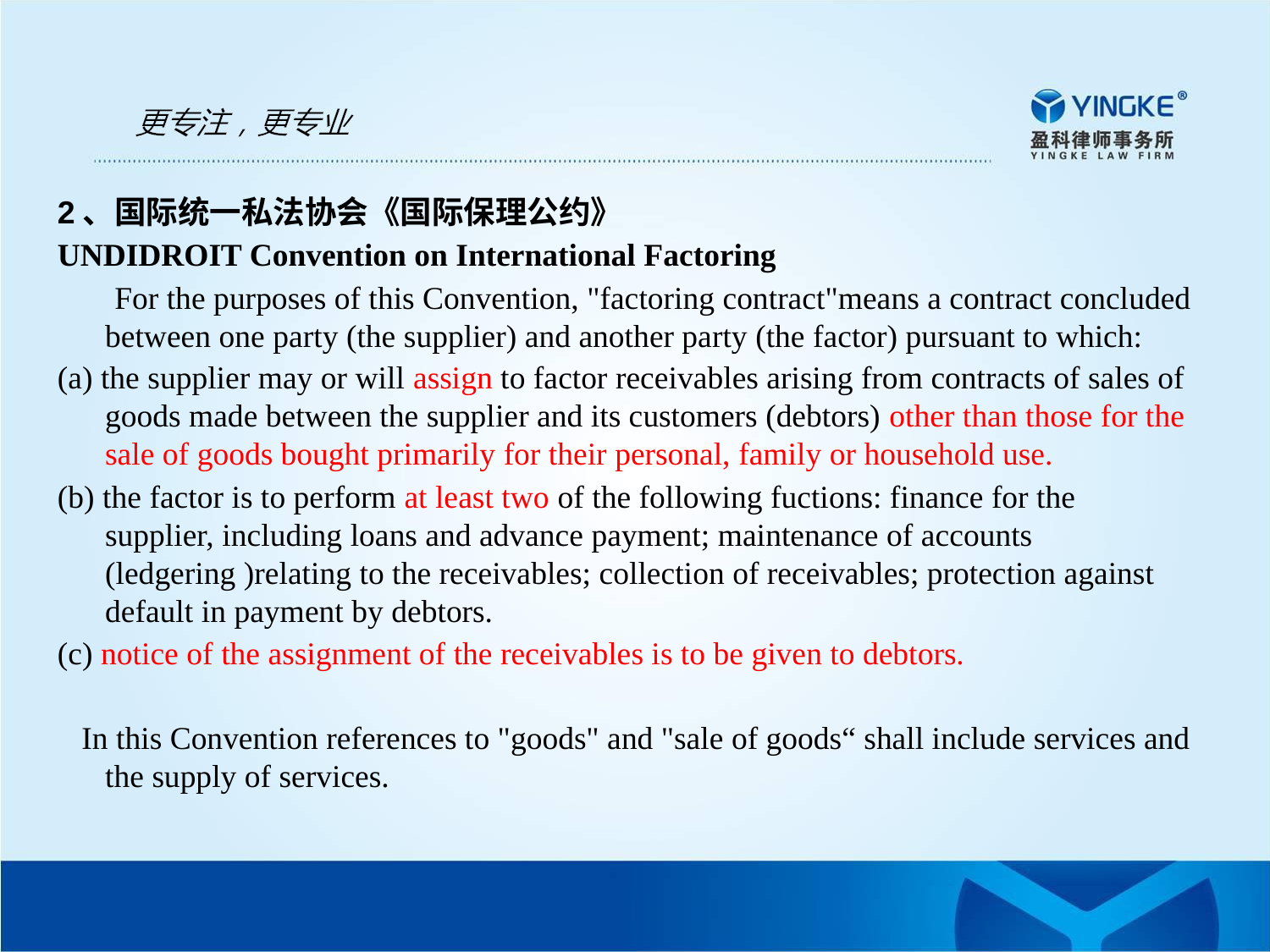

2、国际统一私法协会《国际保理公约》
UNDIDROIT Convention on International Factoring
   For the purposes of this Convention, "factoring contract"means a contract concluded between one party (the supplier) and another party (the factor) pursuant to which:
(a) the supplier may or will assign to factor receivables arising from contracts of sales of goods made between the supplier and its customers (debtors) other than those for the sale of goods bought primarily for their personal, family or household use.
(b) the factor is to perform at least two of the following fuctions: finance for the supplier, including loans and advance payment; maintenance of accounts (ledgering )relating to the receivables; collection of receivables; protection against default in payment by debtors.
(c) notice of the assignment of the receivables is to be given to debtors.

   In this Convention references to "goods" and "sale of goods“ shall include services and the supply of services.